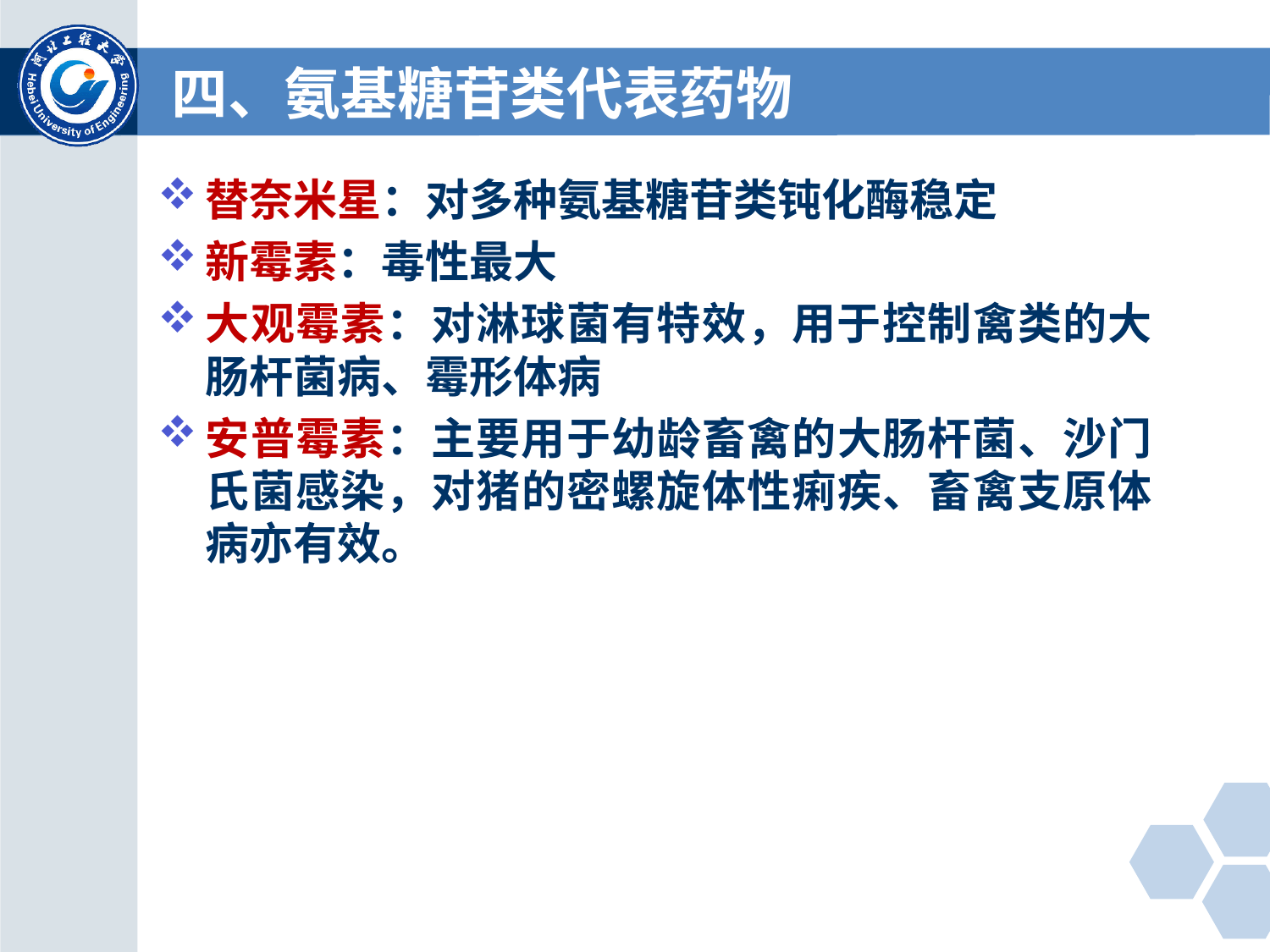

# 四、氨基糖苷类代表药物
替奈米星：对多种氨基糖苷类钝化酶稳定
新霉素：毒性最大
大观霉素：对淋球菌有特效，用于控制禽类的大肠杆菌病、霉形体病
安普霉素：主要用于幼龄畜禽的大肠杆菌、沙门氏菌感染，对猪的密螺旋体性痢疾、畜禽支原体病亦有效。